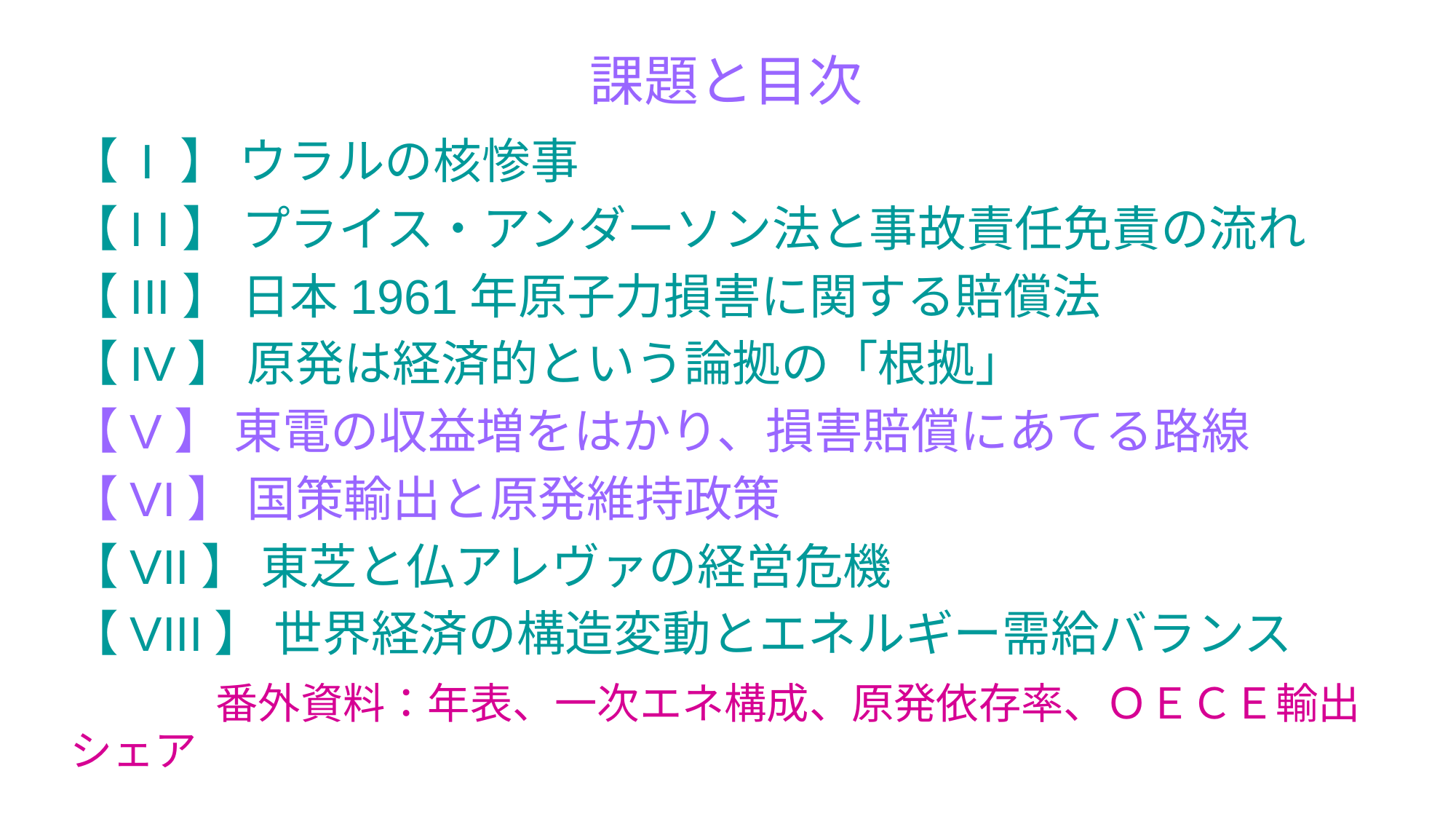

# 課題と目次
【 I 】 ウラルの核惨事
【I I】 プライス・アンダーソン法と事故責任免責の流れ
【III】 日本1961年原子力損害に関する賠償法
【IV】 原発は経済的という論拠の「根拠」
【V】 東電の収益増をはかり、損害賠償にあてる路線
【VI】 国策輸出と原発維持政策
【VII】 東芝と仏アレヴァの経営危機
【VIII】 世界経済の構造変動とエネルギー需給バランス
　　　番外資料：年表、一次エネ構成、原発依存率、ＯＥＣＥ輸出シェア